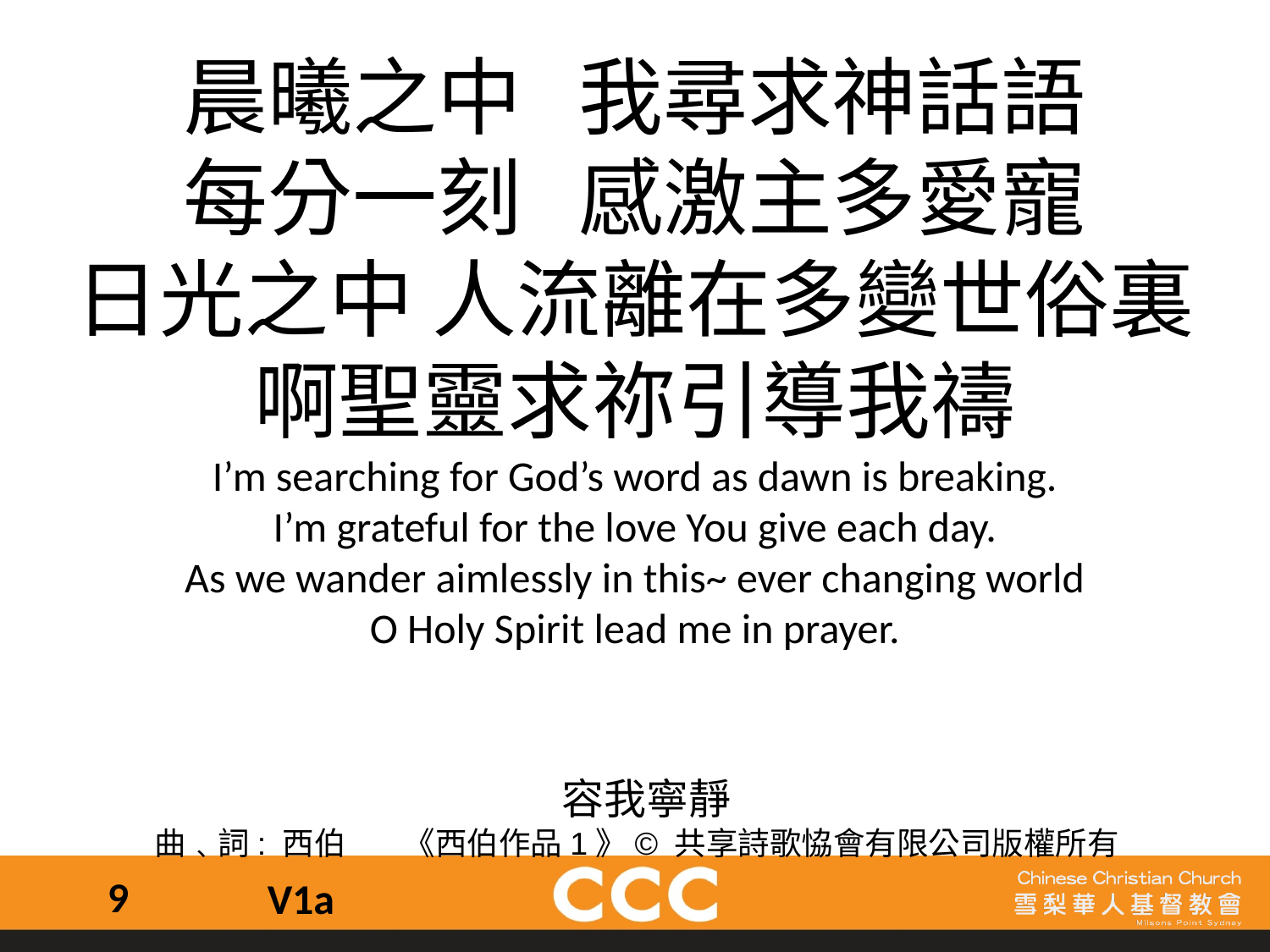

晨曦之中   我尋求神話語
每分一刻   感激主多愛寵
日光之中 人流離在多變世俗裏
啊聖靈求祢引導我禱
I’m searching for God’s word as dawn is breaking.
I’m grateful for the love You give each day.
As we wander aimlessly in this~ ever changing world
O Holy Spirit lead me in prayer.
 容我寧靜
曲﹑詞: 西伯        《西伯作品1》© 共享詩歌恊會有限公司版權所有
9
V1a